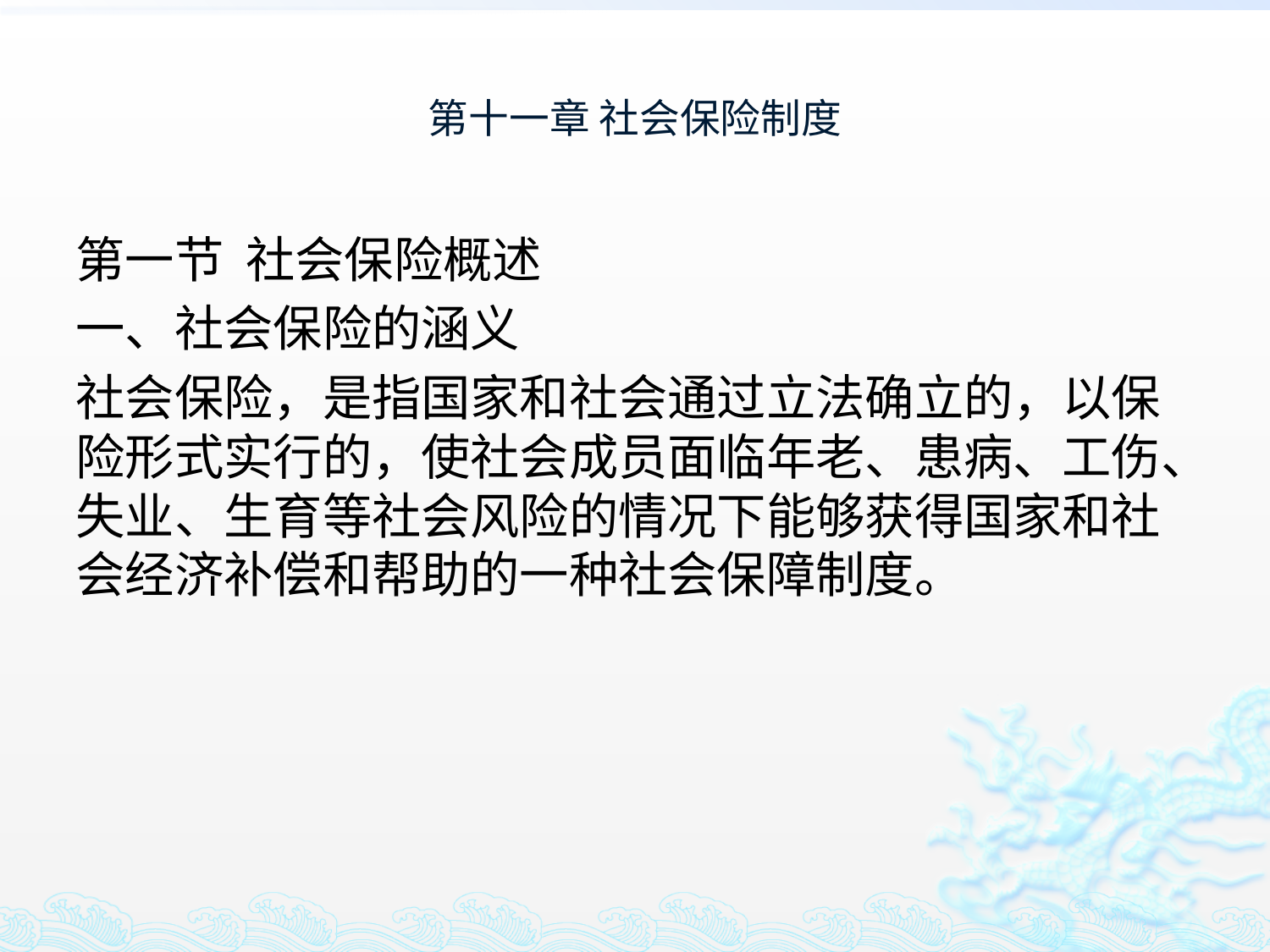

# 第十一章 社会保险制度
第一节  社会保险概述
一、社会保险的涵义
社会保险，是指国家和社会通过立法确立的，以保险形式实行的，使社会成员面临年老、患病、工伤、失业、生育等社会风险的情况下能够获得国家和社会经济补偿和帮助的一种社会保障制度。